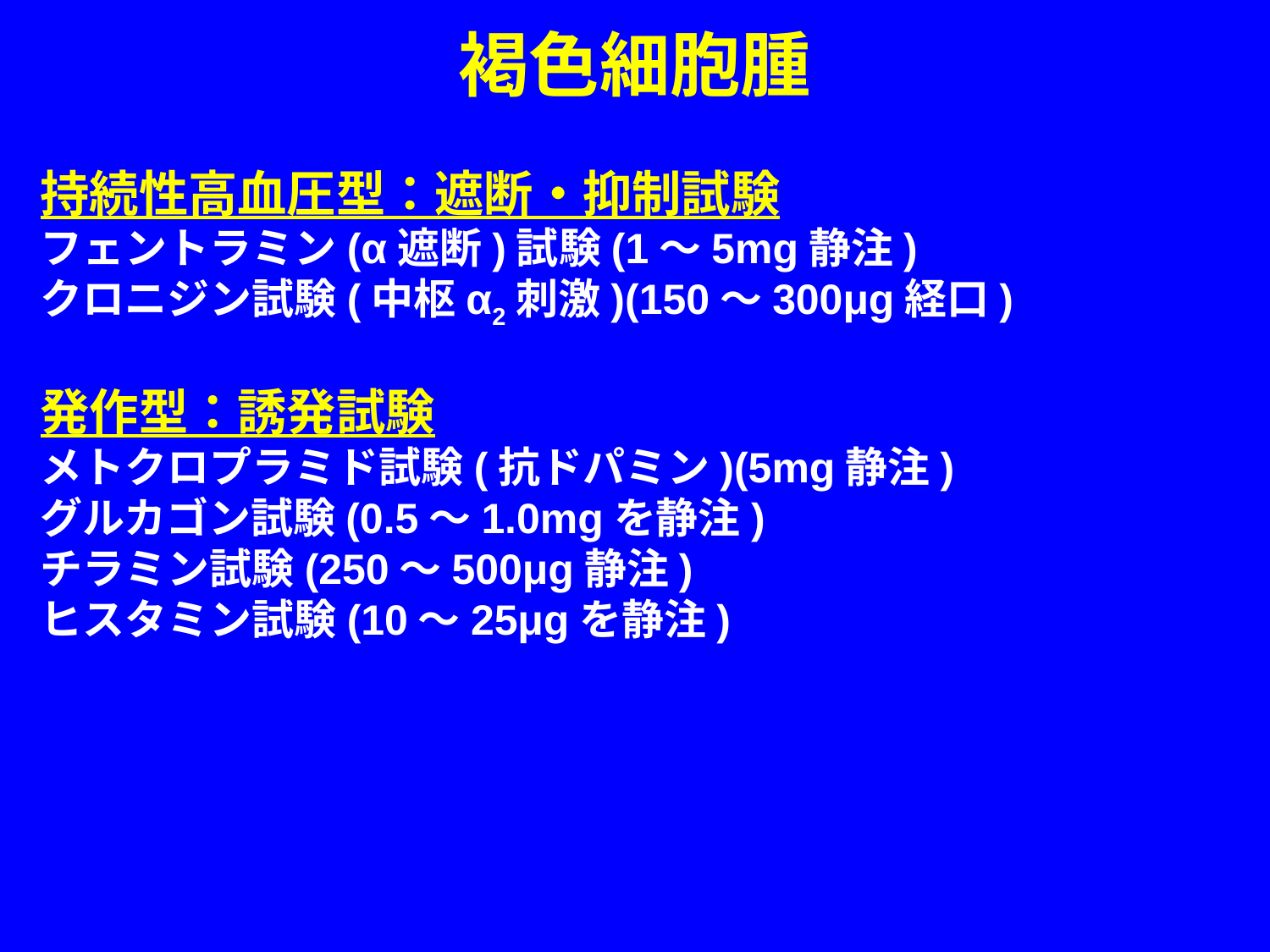

# 褐色細胞腫
持続性高血圧型：遮断・抑制試験
フェントラミン(α遮断)試験(1～5mg静注)
クロニジン試験(中枢α2刺激)(150～300μg経口)

発作型：誘発試験
メトクロプラミド試験(抗ドパミン)(5mg静注)
グルカゴン試験(0.5～1.0mgを静注)
チラミン試験(250～500μg静注)
ヒスタミン試験(10～25μgを静注)